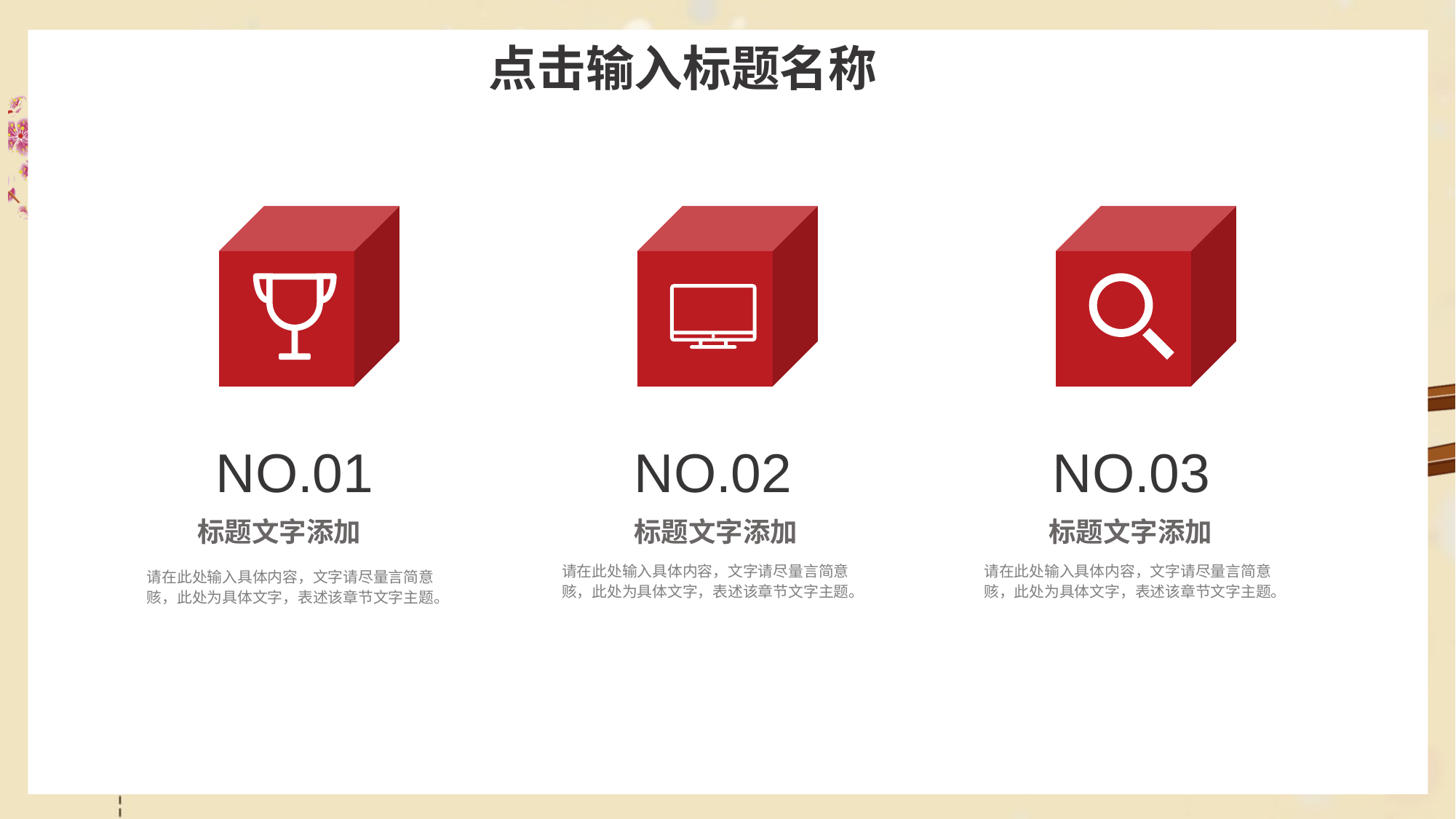

点击输入标题名称

NO.01
NO.02
NO.03
标题文字添加
请在此处输入具体内容，文字请尽量言简意赅，此处为具体文字，表述该章节文字主题。
标题文字添加
标题文字添加
请在此处输入具体内容，文字请尽量言简意赅，此处为具体文字，表述该章节文字主题。
请在此处输入具体内容，文字请尽量言简意赅，此处为具体文字，表述该章节文字主题。